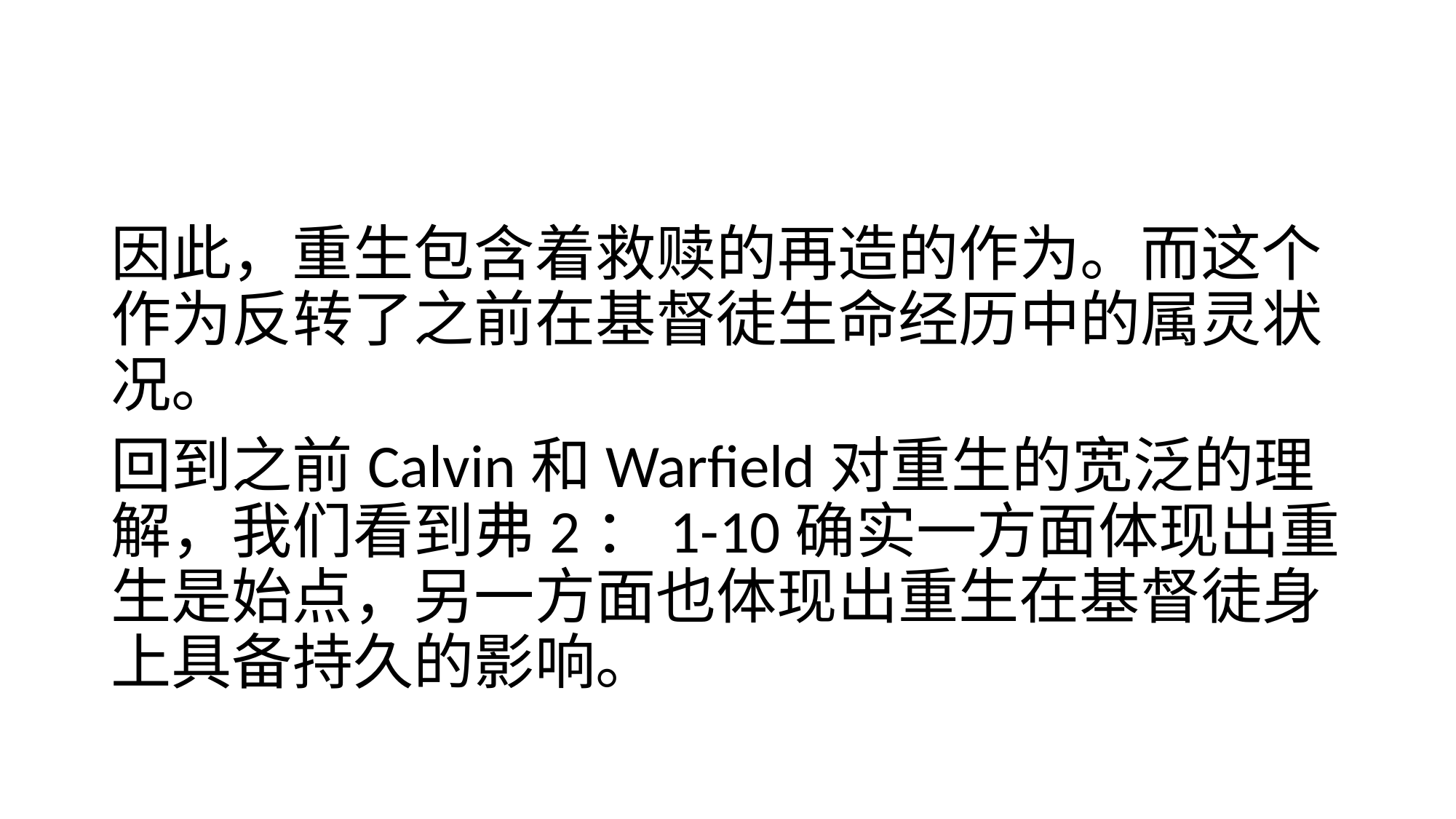

#
因此，重生包含着救赎的再造的作为。而这个作为反转了之前在基督徒生命经历中的属灵状况。
回到之前Calvin和Warfield对重生的宽泛的理解，我们看到弗2：1-10确实一方面体现出重生是始点，另一方面也体现出重生在基督徒身上具备持久的影响。